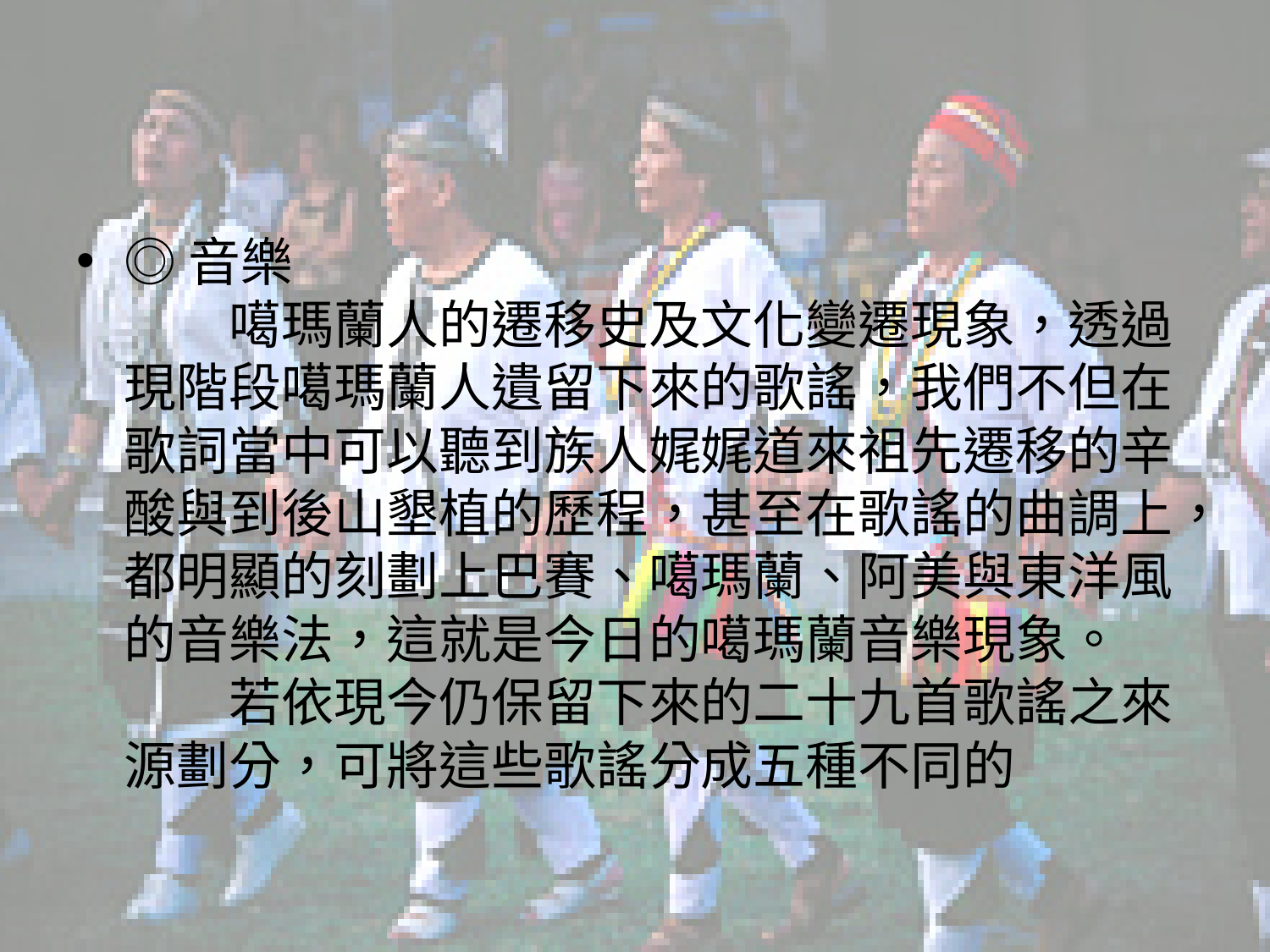

#
◎音樂
　　噶瑪蘭人的遷移史及文化變遷現象，透過現階段噶瑪蘭人遺留下來的歌謠，我們不但在歌詞當中可以聽到族人娓娓道來祖先遷移的辛酸與到後山墾植的歷程，甚至在歌謠的曲調上，都明顯的刻劃上巴賽、噶瑪蘭、阿美與東洋風的音樂法，這就是今日的噶瑪蘭音樂現象。
　　若依現今仍保留下來的二十九首歌謠之來源劃分，可將這些歌謠分成五種不同的